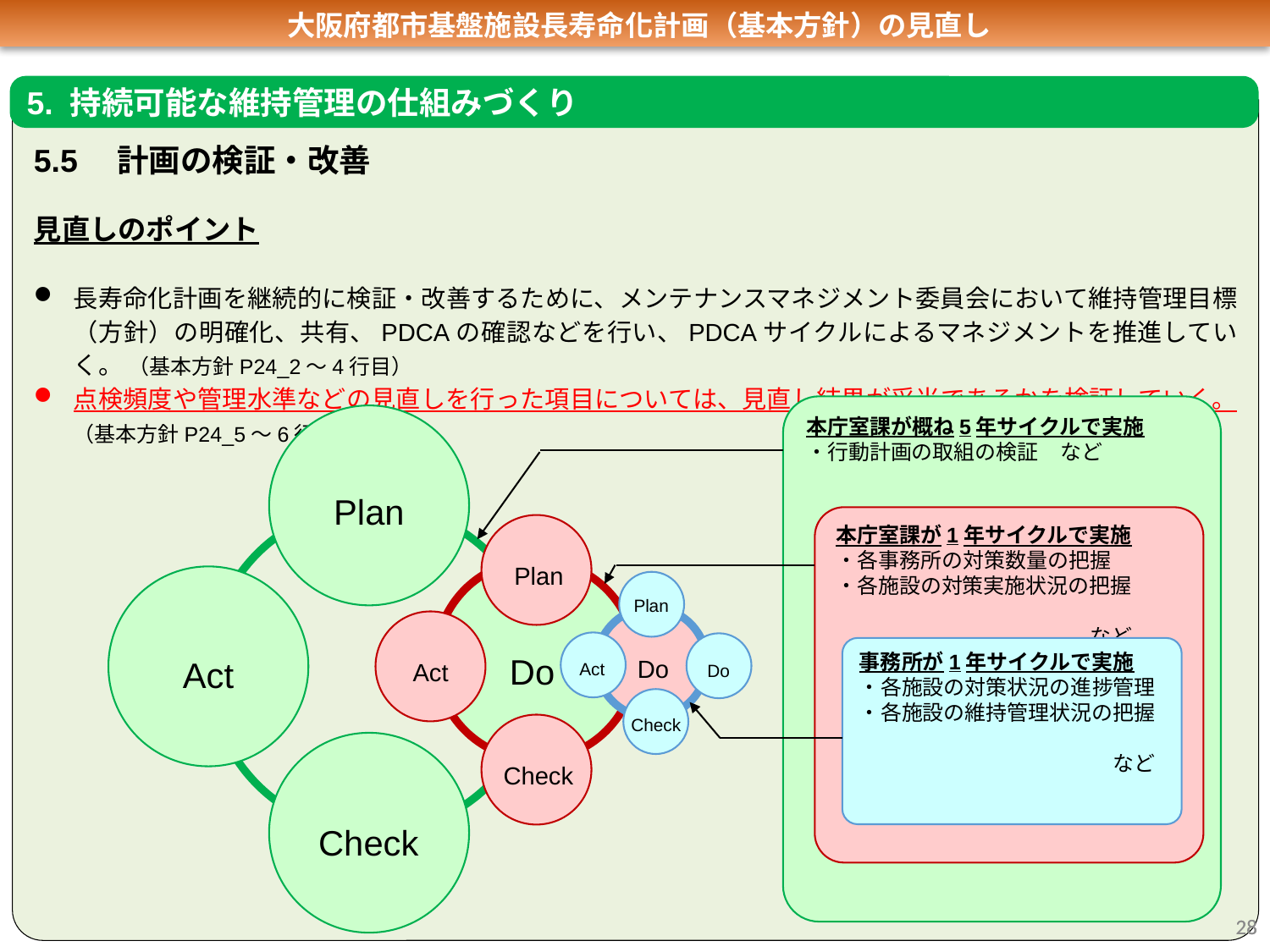

大阪府都市基盤施設長寿命化計画（基本方針）の見直し
5. 持続可能な維持管理の仕組みづくり

5.5　計画の検証・改善

見直しのポイント

長寿命化計画を継続的に検証・改善するために、メンテナンスマネジメント委員会において維持管理目標（方針）の明確化、共有、PDCAの確認などを行い、PDCAサイクルによるマネジメントを推進していく。 （基本方針P24_2～4行目）
点検頻度や管理水準などの見直しを行った項目については、見直し結果が妥当であるかを検証していく。 （基本方針P24_5～6行目）

本庁室課が概ね5年サイクルで実施
・行動計画の取組の検証	など

Plan

Plan

Plan

Do
Act

Do

Act
Act
Do

Check

Check
Check
本庁室課が1年サイクルで実施
・各事務所の対策数量の把握
・各施設の対策実施状況の把握
				など
事務所が1年サイクルで実施
・各施設の対策状況の進捗管理
・各施設の維持管理状況の把握
				など
28
28